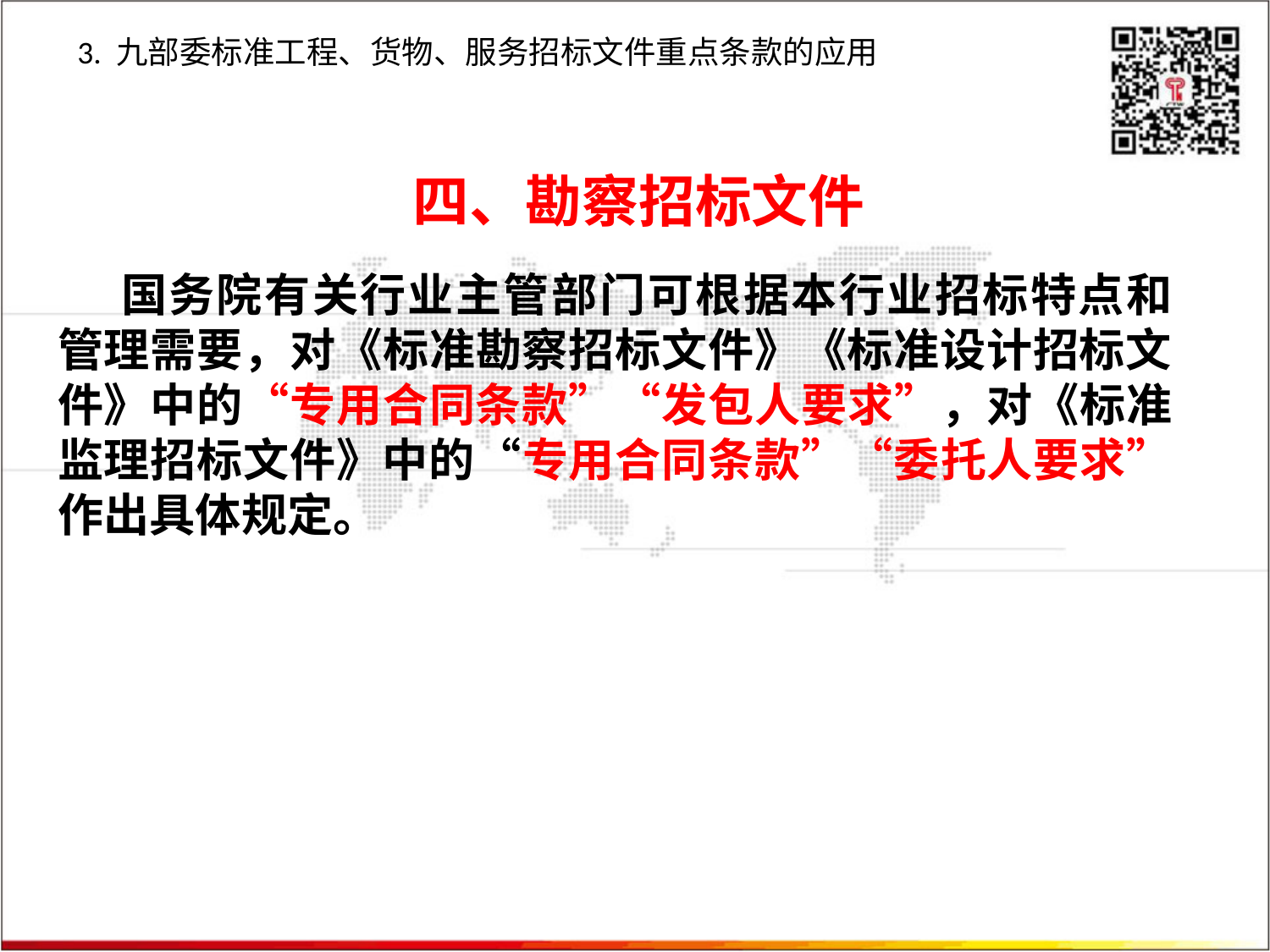

3. 九部委标准工程、货物、服务招标文件重点条款的应用
四、勘察招标文件
国务院有关行业主管部门可根据本行业招标特点和管理需要，对《标准勘察招标文件》《标准设计招标文件》中的“专用合同条款”“发包人要求”，对《标准监理招标文件》中的“专用合同条款”“委托人要求”作出具体规定。